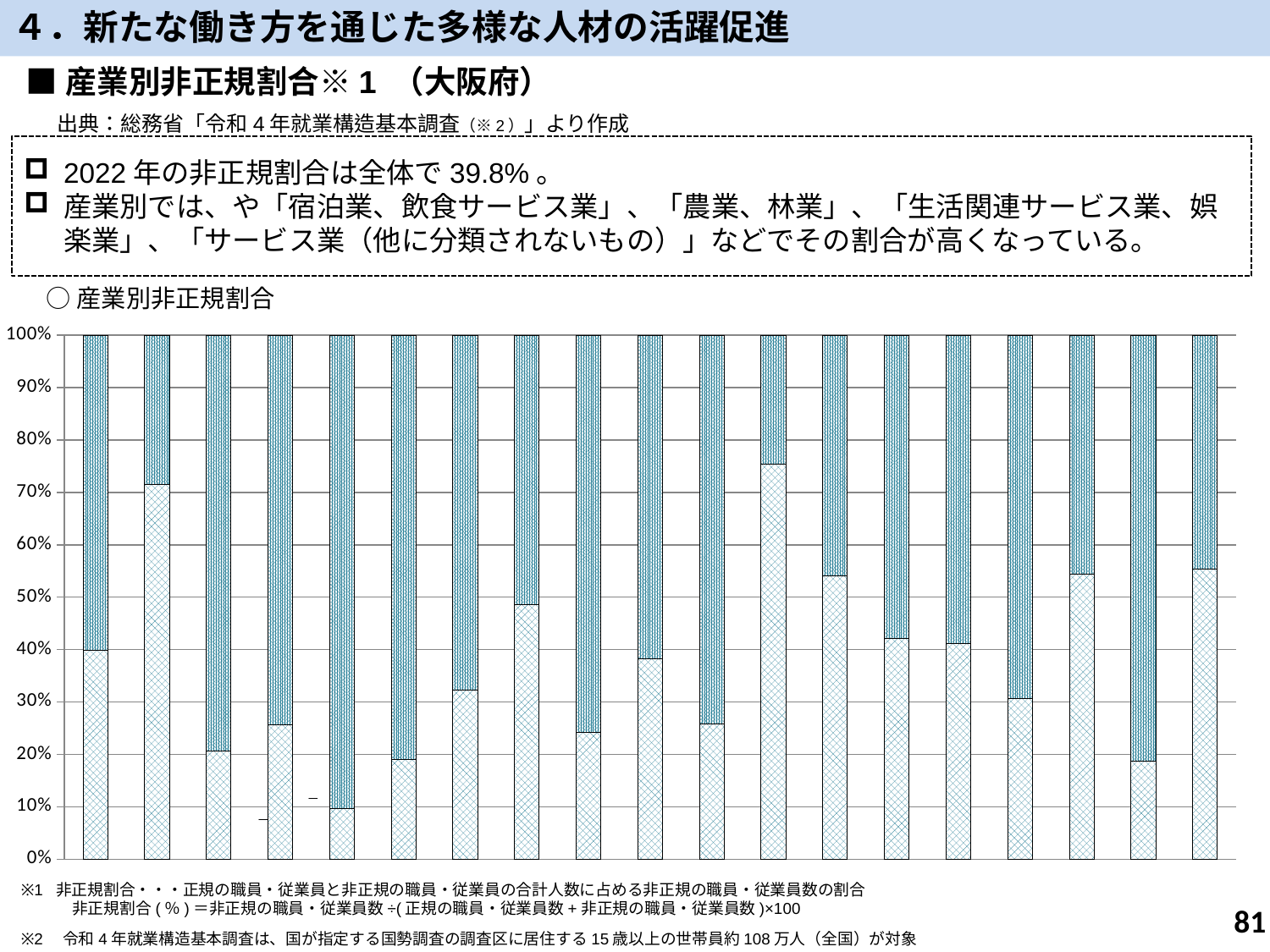

４．新たな働き方を通じた多様な人材の活躍促進
■産業別非正規割合※1 （大阪府）
出典：総務省「令和4年就業構造基本調査（※2）」より作成
2022年の非正規割合は全体で39.8%。
産業別では、や「宿泊業、飲食サービス業」、「農業、林業」、「生活関連サービス業、娯楽業」、「サービス業（他に分類されないもの）」などでその割合が高くなっている。
○産業別非正規割合

### Chart

| Category | 非正規割合（全国） | 非正規割合（大阪） | 非正規総数(人) | 正規総数(人) |
|---|---|---|---|---|
| 総数 | 0.3819113385888817 | 0.39796972215924836 | 1579900.0 | 2390000.0 |
| 農業，林業 | 0.5114601698990223 | 0.7142857142857143 | 3500.0 | 1400.0 |
| 建設業 | 0.1836241610738255 | 0.2068385650224215 | 36900.0 | 141500.0 |
| 製造業 | 0.26646475195822455 | 0.25694328953933143 | 154500.0 | 446800.0 |
| 電気・ガス・熱供給・水道業 | 0.1441835062807209 | 0.0972972972972973 | 1800.0 | 16700.0 |
| 情報通信業 | 0.18256379100850548 | 0.18938480096501809 | 31400.0 | 134400.0 |
| 運輸業，郵便業 | 0.31799280912927935 | 0.3232121454254894 | 80900.0 | 169400.0 |
| 卸売業，小売業 | 0.5006722143668436 | 0.4859592078037245 | 328800.0 | 347800.0 |
| 金融業，保険業 | 0.22840343735866123 | 0.2410810810810811 | 22300.0 | 70200.0 |
| 不動産業，物品賃貸業 | 0.397779933182455 | 0.3820861678004535 | 33700.0 | 54500.0 |
| 学術研究，専門・技術サービス業 | 0.2468114844796459 | 0.25853658536585367 | 31800.0 | 91200.0 |
| 宿泊業，飲食サービス業 | 0.7435380678182981 | 0.754276178556529 | 180800.0 | 58900.0 |
| 生活関連サービス業，娯楽業 | 0.57160314227524 | 0.5411365564037319 | 63800.0 | 54100.0 |
| 教育，学習支援業 | 0.39411623356561737 | 0.421875 | 86400.0 | 118400.0 |
| 医療，福祉 | 0.39131962519521085 | 0.41114359974009096 | 253100.0 | 362500.0 |
| 複合サービス事業 | 0.32998885172798215 | 0.3072289156626506 | 5100.0 | 11500.0 |
| サービス業（他に分類されないもの） | 0.513508432699538 | 0.5438022537259178 | 149600.0 | 125500.0 |
| 公務（他に分類されるものを除く） | 0.1644949753023335 | 0.18763479511143064 | 26100.0 | 113000.0 |
| 分類不能の産業 | 0.5457538221180672 | 0.5534941249226963 | 89500.0 | 72200.0 |
※1  非正規割合・・・正規の職員・従業員と非正規の職員・従業員の合計人数に占める非正規の職員・従業員数の割合
　　　 非正規割合(％)＝非正規の職員・従業員数÷(正規の職員・従業員数+非正規の職員・従業員数)×100
81
※2　令和4年就業構造基本調査は、国が指定する国勢調査の調査区に居住する15歳以上の世帯員約108万人（全国）が対象